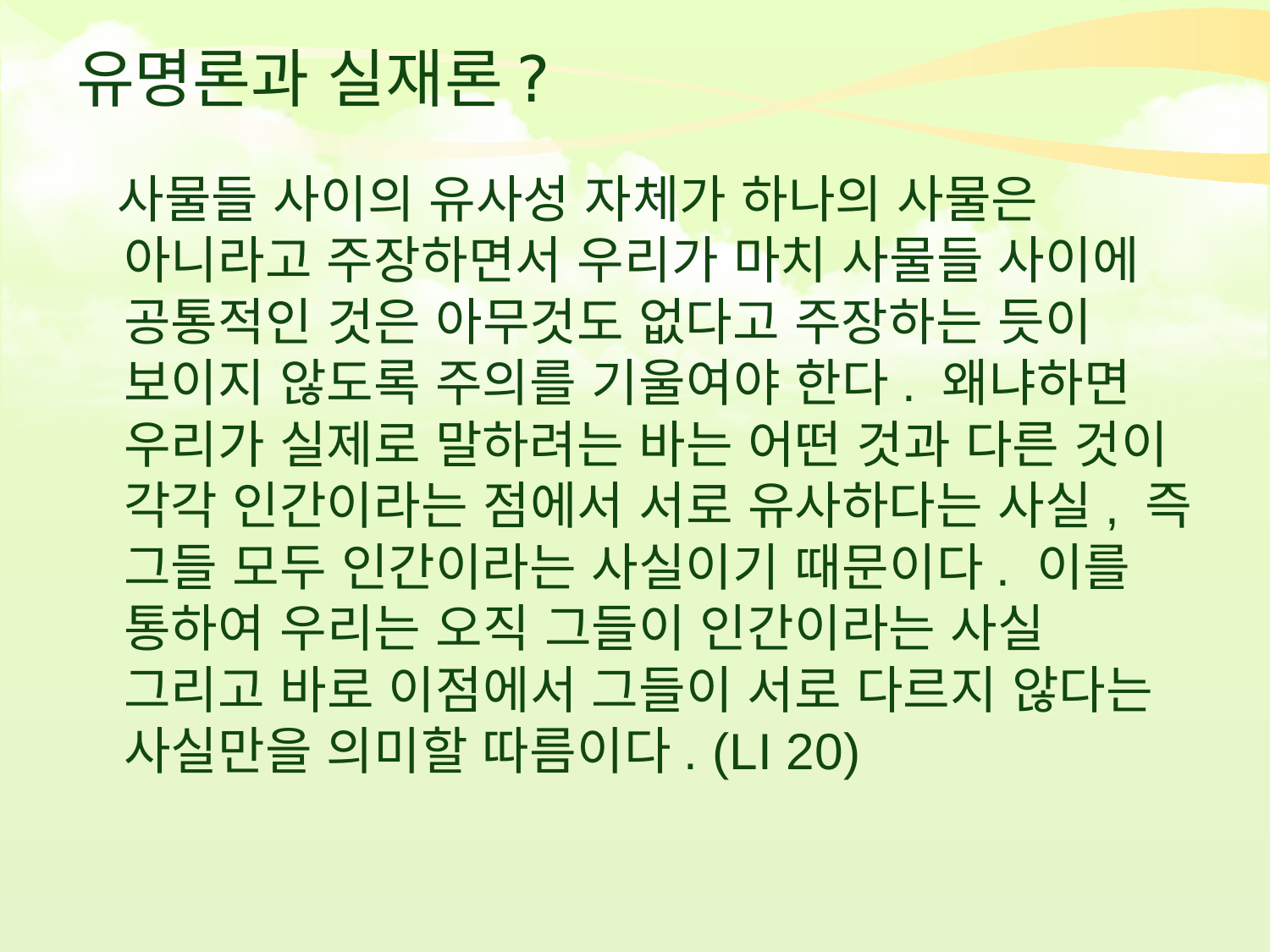

# 유명론과 실재론?
  사물들 사이의 유사성 자체가 하나의 사물은 아니라고 주장하면서 우리가 마치 사물들 사이에 공통적인 것은 아무것도 없다고 주장하는 듯이 보이지 않도록 주의를 기울여야 한다. 왜냐하면 우리가 실제로 말하려는 바는 어떤 것과 다른 것이 각각 인간이라는 점에서 서로 유사하다는 사실, 즉 그들 모두 인간이라는 사실이기 때문이다. 이를 통하여 우리는 오직 그들이 인간이라는 사실 그리고 바로 이점에서 그들이 서로 다르지 않다는 사실만을 의미할 따름이다. (LI 20)